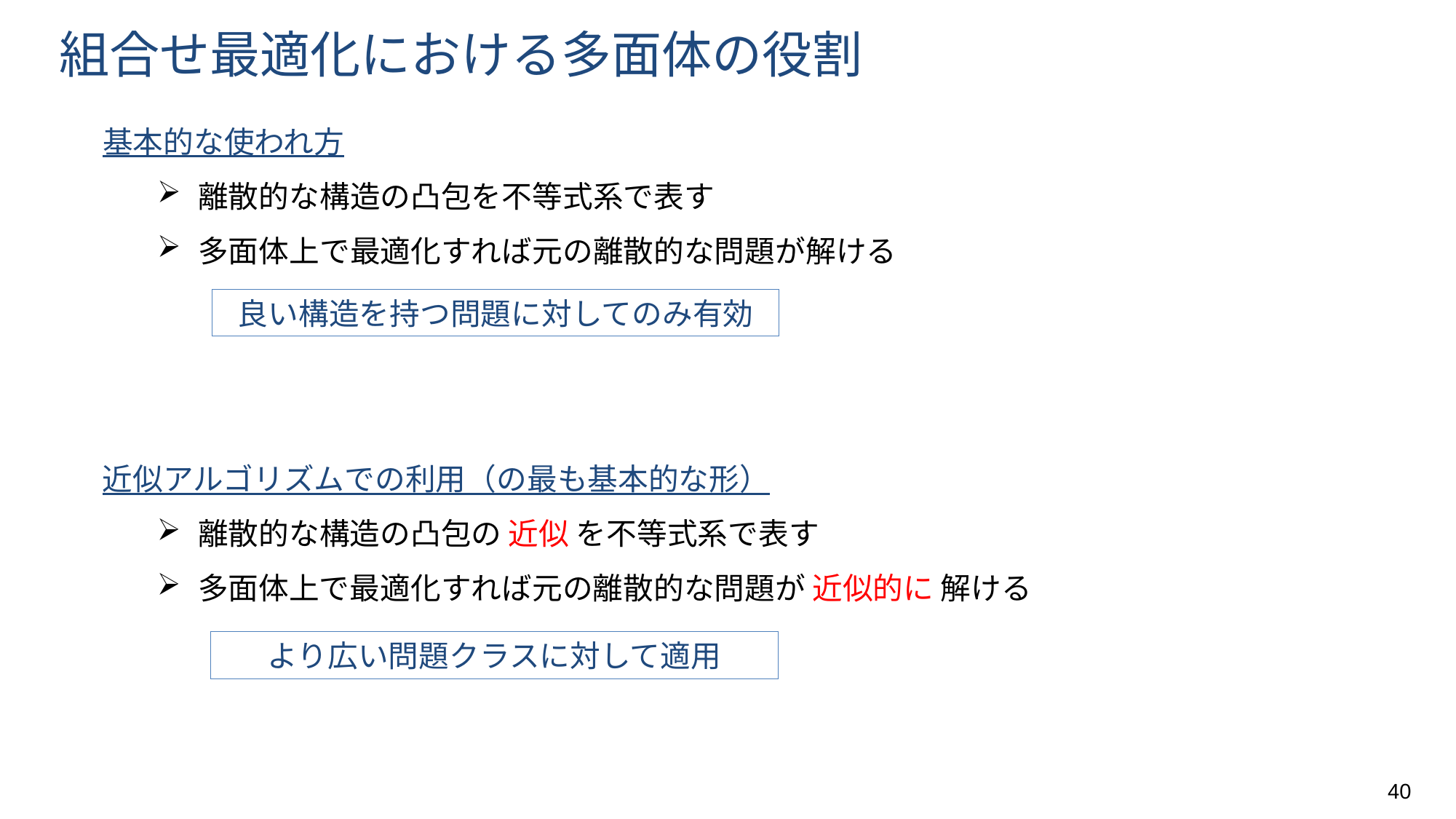

# 組合せ最適化における多面体の役割
基本的な使われ方
離散的な構造の凸包を不等式系で表す
多面体上で最適化すれば元の離散的な問題が解ける
良い構造を持つ問題に対してのみ有効
近似アルゴリズムでの利用（の最も基本的な形）
離散的な構造の凸包の 近似 を不等式系で表す
多面体上で最適化すれば元の離散的な問題が 近似的に 解ける
より広い問題クラスに対して適用
40